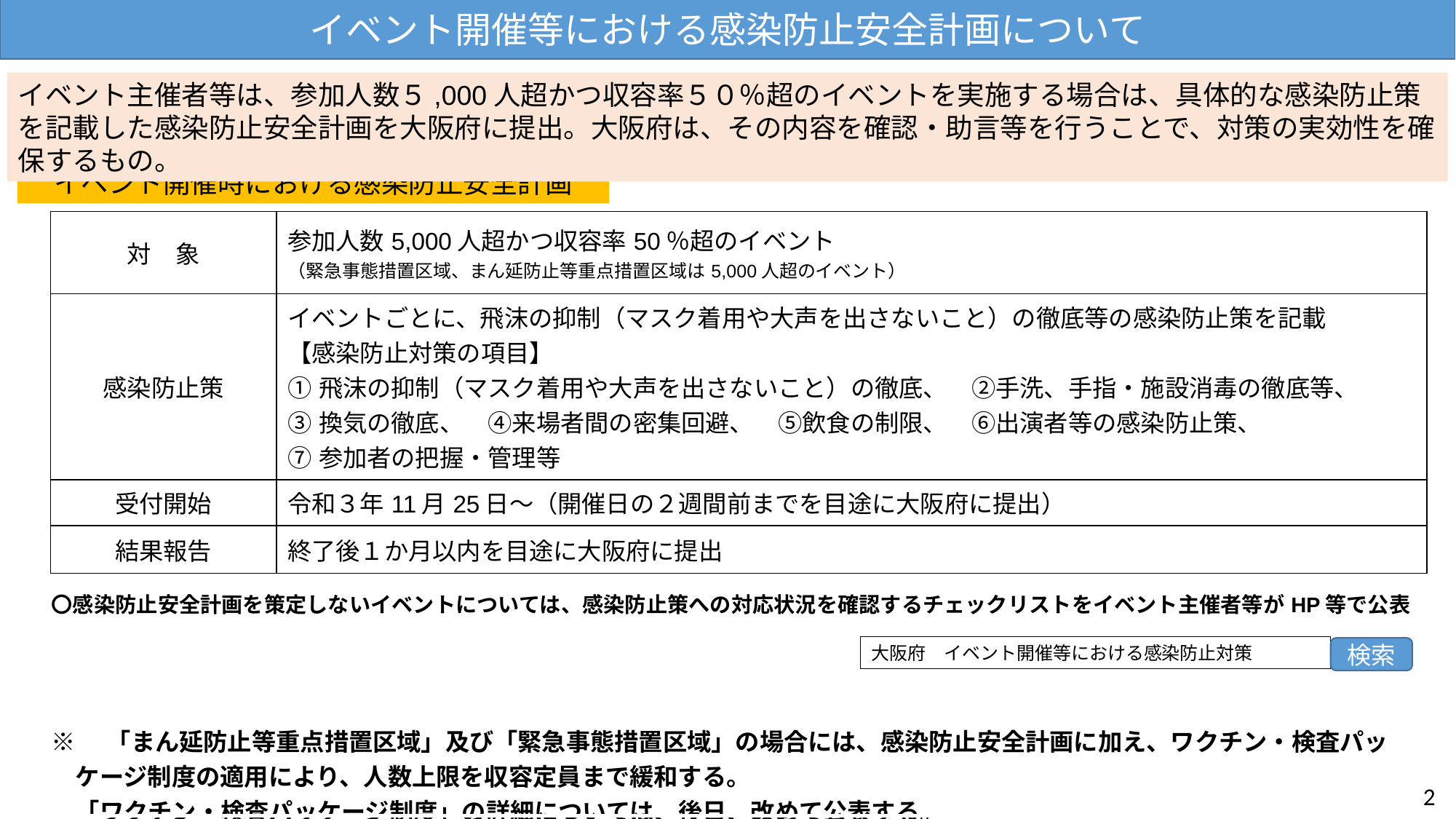

イベント開催等における感染防止安全計画について
イベント主催者等は、参加人数５,000人超かつ収容率５０％超のイベントを実施する場合は、具体的な感染防止策を記載した感染防止安全計画を大阪府に提出。大阪府は、その内容を確認・助言等を行うことで、対策の実効性を確保するもの。
イベント開催時における感染防止安全計画
| 対　象 | 参加人数5,000人超かつ収容率50％超のイベント （緊急事態措置区域、まん延防止等重点措置区域は5,000人超のイベント） |
| --- | --- |
| 感染防止策 | イベントごとに、飛沫の抑制（マスク着用や大声を出さないこと）の徹底等の感染防止策を記載 【感染防止対策の項目】 ①飛沫の抑制（マスク着用や大声を出さないこと）の徹底、　②手洗、手指・施設消毒の徹底等、 ③換気の徹底、　④来場者間の密集回避、　⑤飲食の制限、　⑥出演者等の感染防止策、 ⑦参加者の把握・管理等 |
| 受付開始 | 令和３年11月25日～（開催日の２週間前までを目途に大阪府に提出） |
| 結果報告 | 終了後１か月以内を目途に大阪府に提出 |
| 〇感染防止安全計画を策定しないイベントについては、感染防止策への対応状況を確認するチェックリストをイベント主催者等がHP等で公表 |
| --- |
大阪府　イベント開催等における感染防止対策
検索
| ※　「まん延防止等重点措置区域」及び「緊急事態措置区域」の場合には、感染防止安全計画に加え、ワクチン・検査パッ 　ケージ制度の適用により、人数上限を収容定員まで緩和する。 　「ワクチン・検査パッケージ制度」の詳細については、後日、改めて公表する。 |
| --- |
2